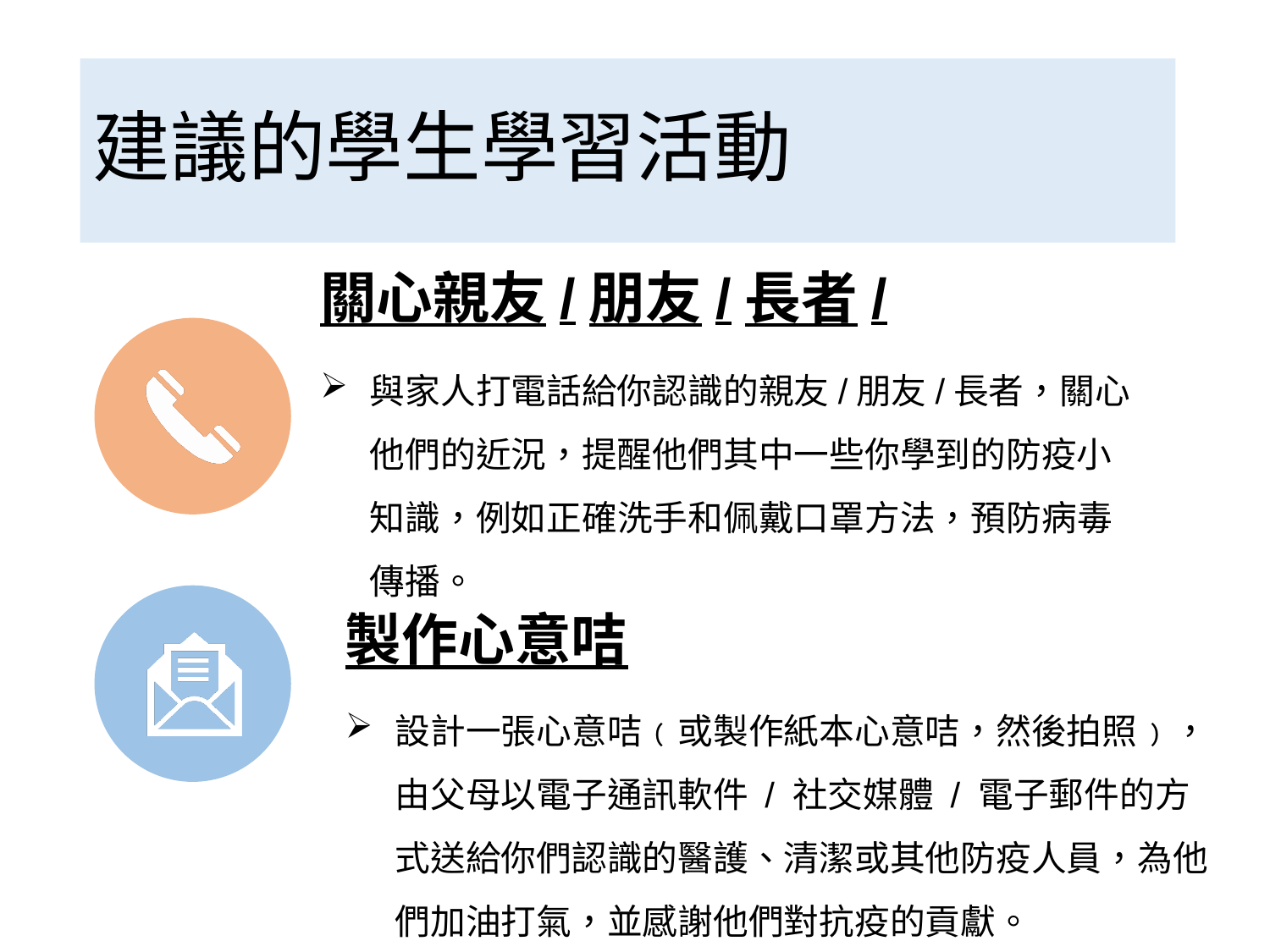

建議的學生學習活動
關心親友/朋友/長者/
與家人打電話給你認識的親友/朋友/長者，關心他們的近況，提醒他們其中一些你學到的防疫小知識，例如正確洗手和佩戴口罩方法，預防病毒傳播。

製作心意咭
設計一張心意咭﹙或製作紙本心意咭，然後拍照﹚，由父母以電子通訊軟件 / 社交媒體 / 電子郵件的方式送給你們認識的醫護、清潔或其他防疫人員，為他們加油打氣，並感謝他們對抗疫的貢獻。